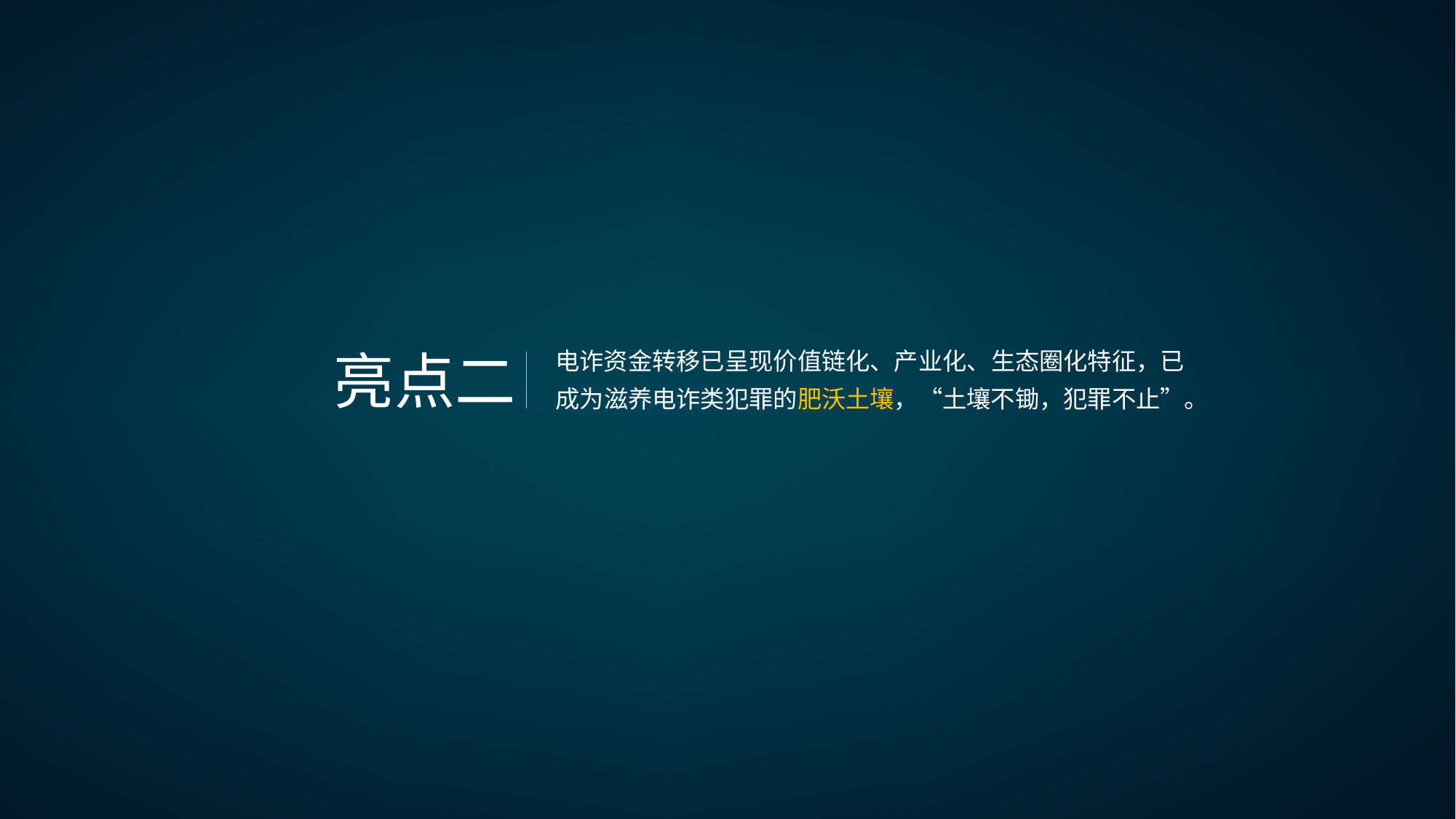

亮点二
电诈资金转移已呈现价值链化、产业化、生态圈化特征，已成为滋养电诈类犯罪的肥沃土壤，“土壤不锄，犯罪不止”。